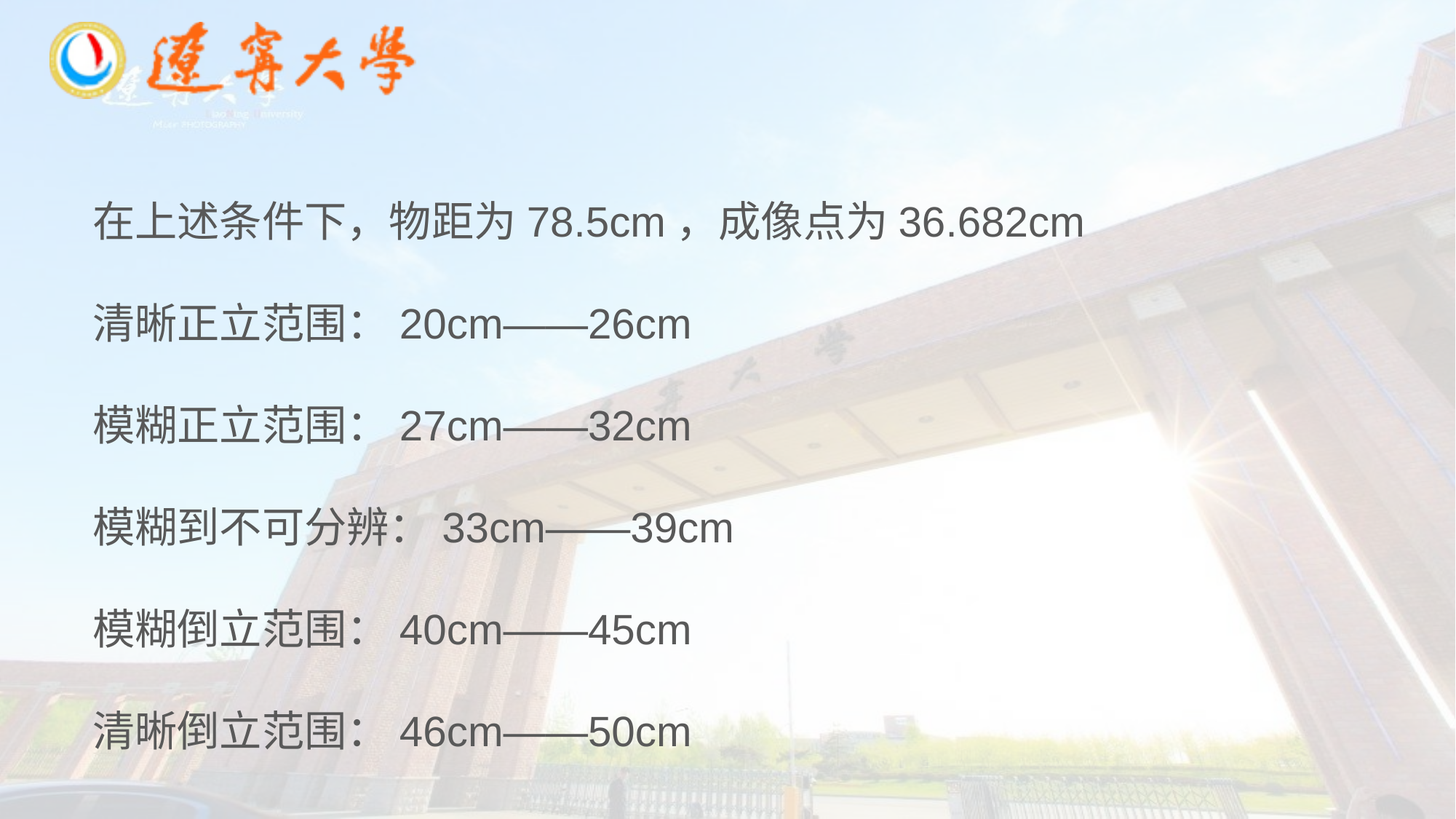

在上述条件下，物距为78.5cm，成像点为36.682cm
清晰正立范围：20cm——26cm
模糊正立范围：27cm——32cm
模糊到不可分辨：33cm——39cm
模糊倒立范围：40cm——45cm
清晰倒立范围：46cm——50cm